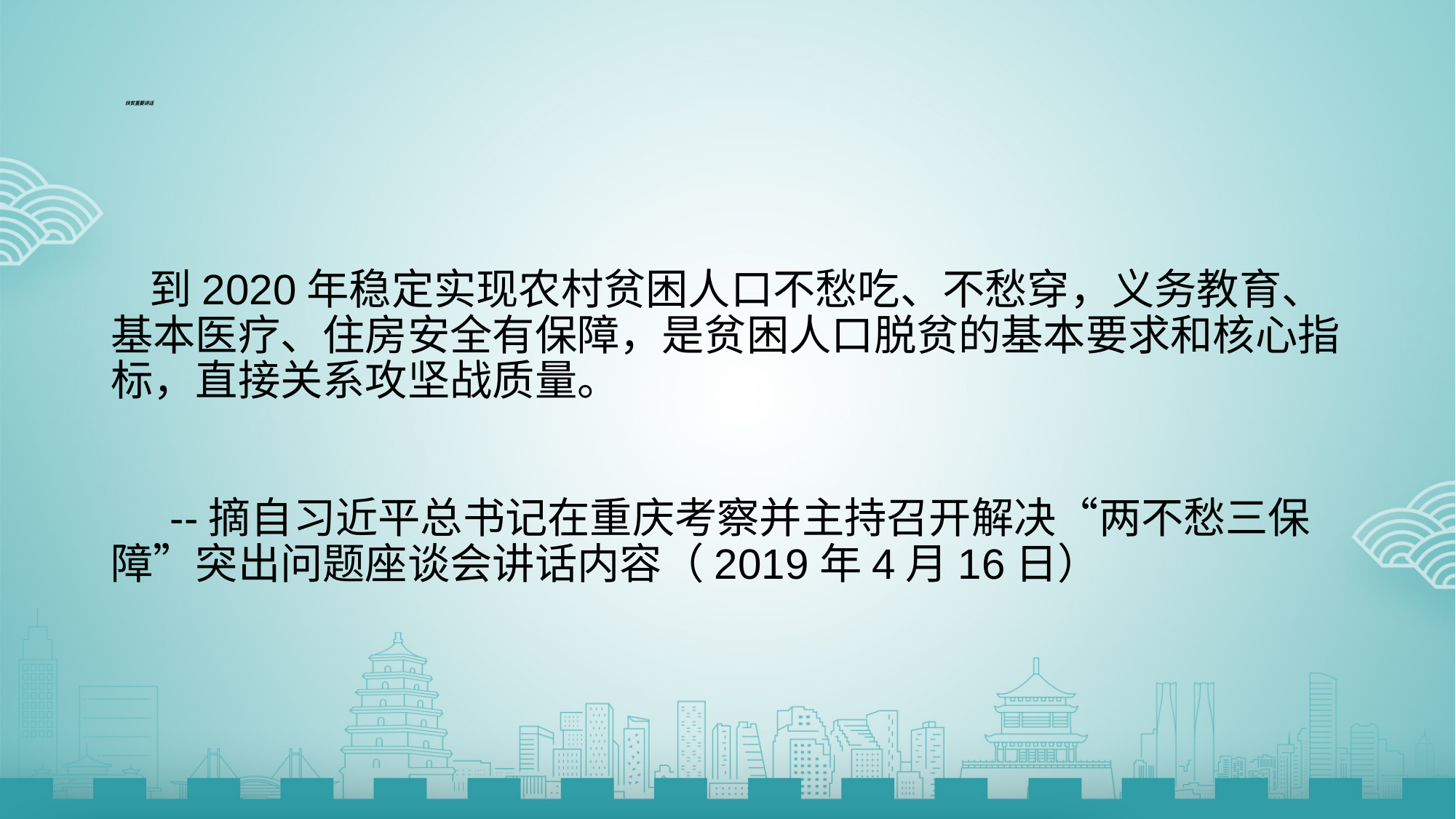

# 扶贫重要讲话

   到2020年稳定实现农村贫困人口不愁吃、不愁穿，义务教育、基本医疗、住房安全有保障，是贫困人口脱贫的基本要求和核心指标，直接关系攻坚战质量。

     --摘自习近平总书记在重庆考察并主持召开解决“两不愁三保障”突出问题座谈会讲话内容（2019年4月16日）